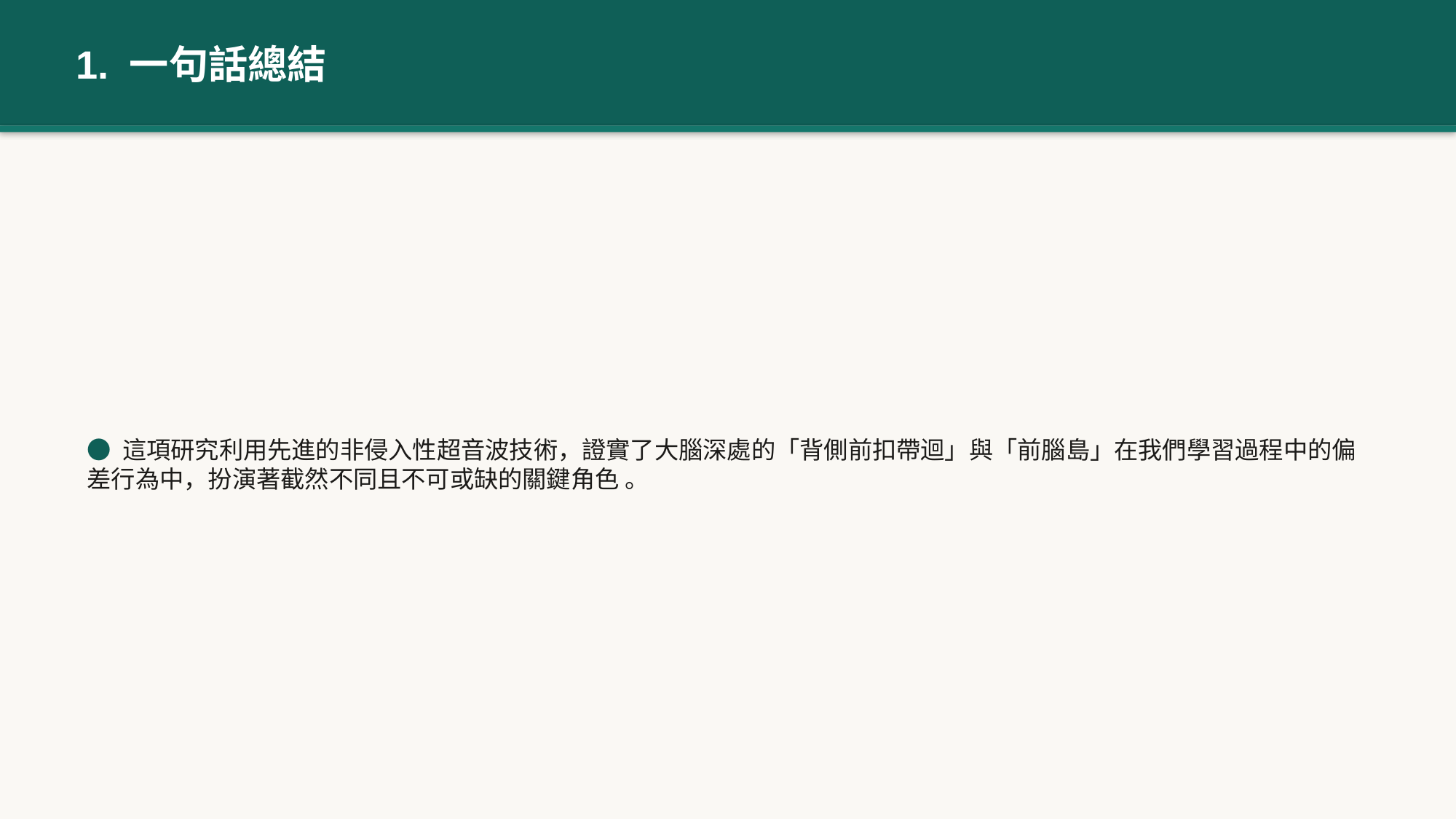

1. 一句話總結

● 這項研究利用先進的非侵入性超音波技術，證實了大腦深處的「背側前扣帶迴」與「前腦島」在我們學習過程中的偏差行為中，扮演著截然不同且不可或缺的關鍵角色 。